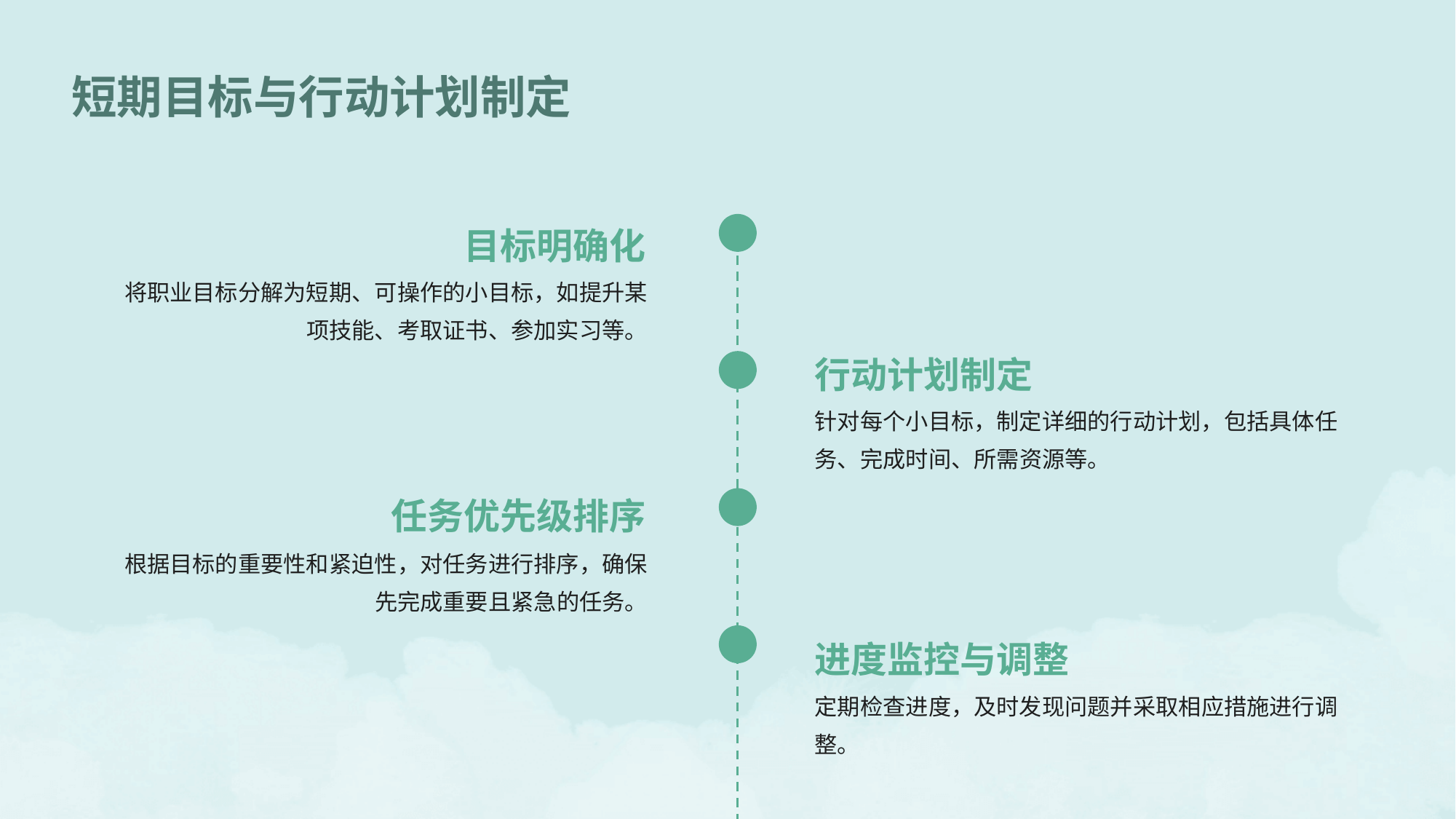

短期目标与行动计划制定
目标明确化

将职业目标分解为短期、可操作的小目标，如提升某项技能、考取证书、参加实习等。
行动计划制定

针对每个小目标，制定详细的行动计划，包括具体任务、完成时间、所需资源等。
任务优先级排序

根据目标的重要性和紧迫性，对任务进行排序，确保先完成重要且紧急的任务。
进度监控与调整

定期检查进度，及时发现问题并采取相应措施进行调整。